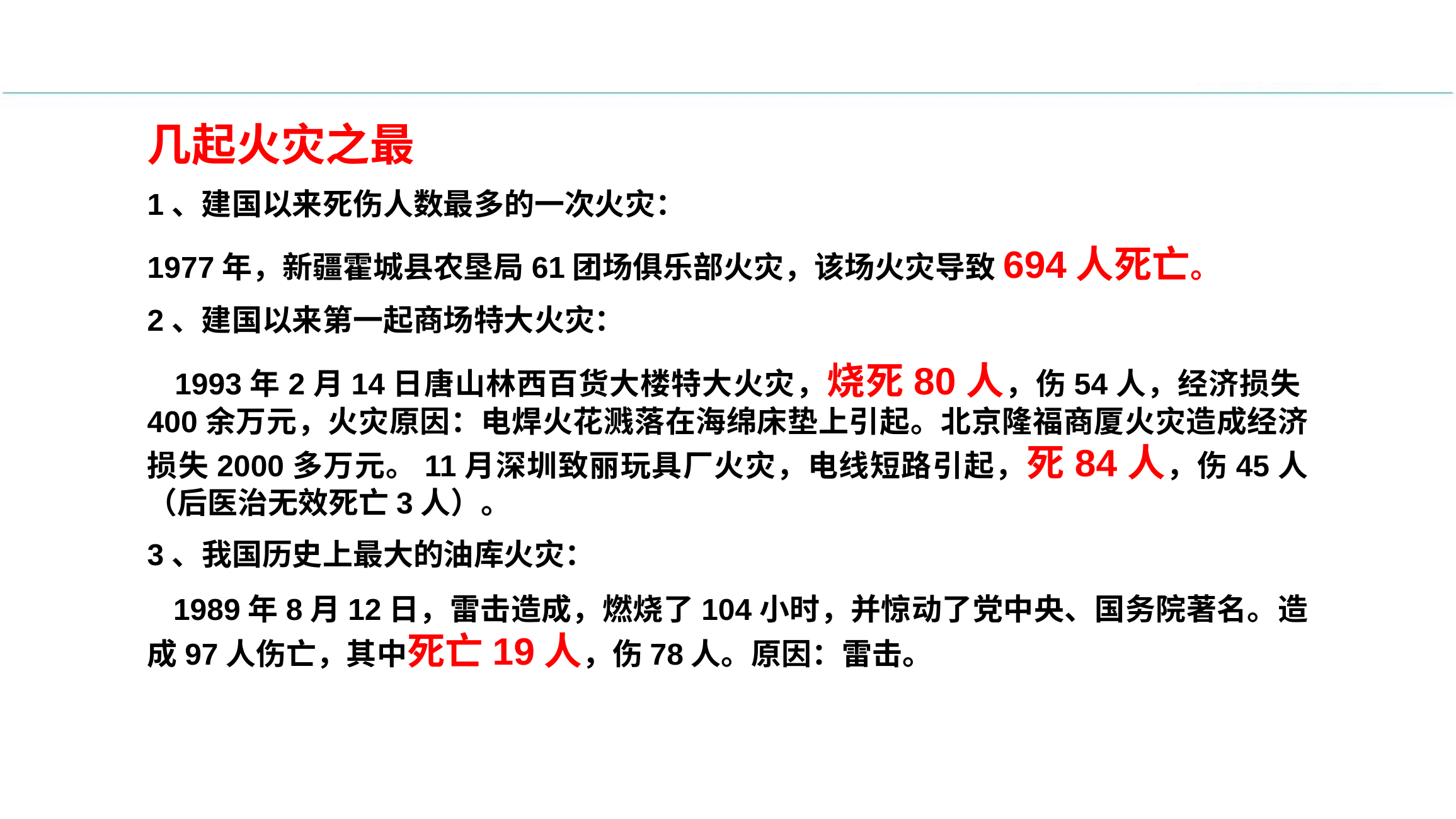

几起火灾之最
1、建国以来死伤人数最多的一次火灾：
1977年，新疆霍城县农垦局61团场俱乐部火灾，该场火灾导致694人死亡。
2、建国以来第一起商场特大火灾：
   1993年2月14日唐山林西百货大楼特大火灾，烧死80人，伤54人，经济损失400余万元，火灾原因：电焊火花溅落在海绵床垫上引起。北京隆福商厦火灾造成经济损失2000多万元。11月深圳致丽玩具厂火灾，电线短路引起，死84人，伤45人（后医治无效死亡3人）。
3、我国历史上最大的油库火灾：
   1989年8月12日，雷击造成，燃烧了104小时，并惊动了党中央、国务院著名。造成97人伤亡，其中死亡19人，伤78人。原因：雷击。